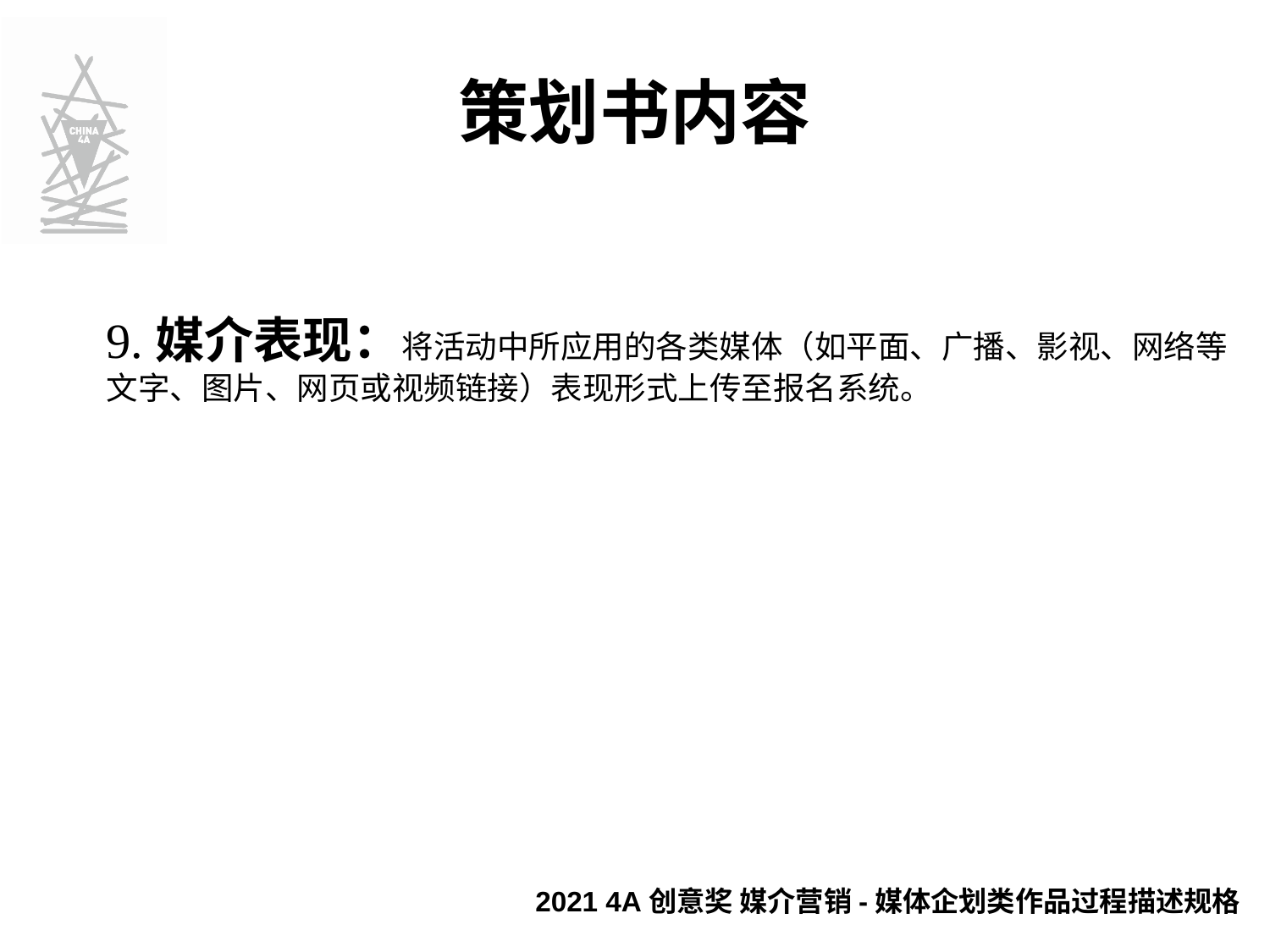

策划书内容
9.媒介表现：将活动中所应用的各类媒体（如平面、广播、影视、网络等文字、图片、网页或视频链接）表现形式上传至报名系统。